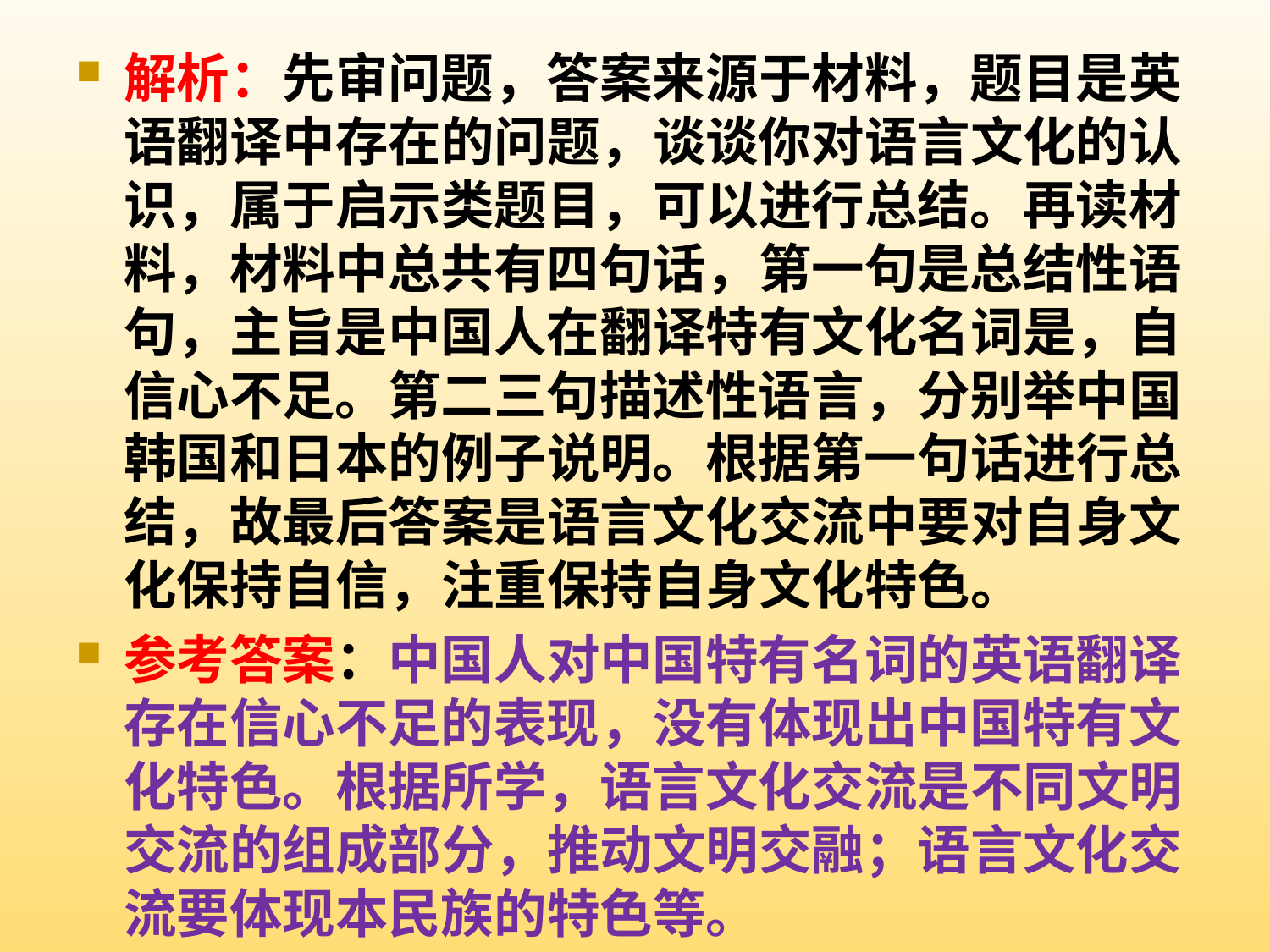

# 解析：先审问题，答案来源于材料，题目是英语翻译中存在的问题，谈谈你对语言文化的认识，属于启示类题目，可以进行总结。再读材料，材料中总共有四句话，第一句是总结性语句，主旨是中国人在翻译特有文化名词是，自信心不足。第二三句描述性语言，分别举中国韩国和日本的例子说明。根据第一句话进行总结，故最后答案是语言文化交流中要对自身文化保持自信，注重保持自身文化特色。
参考答案：中国人对中国特有名词的英语翻译存在信心不足的表现，没有体现出中国特有文化特色。根据所学，语言文化交流是不同文明交流的组成部分，推动文明交融；语言文化交流要体现本民族的特色等。